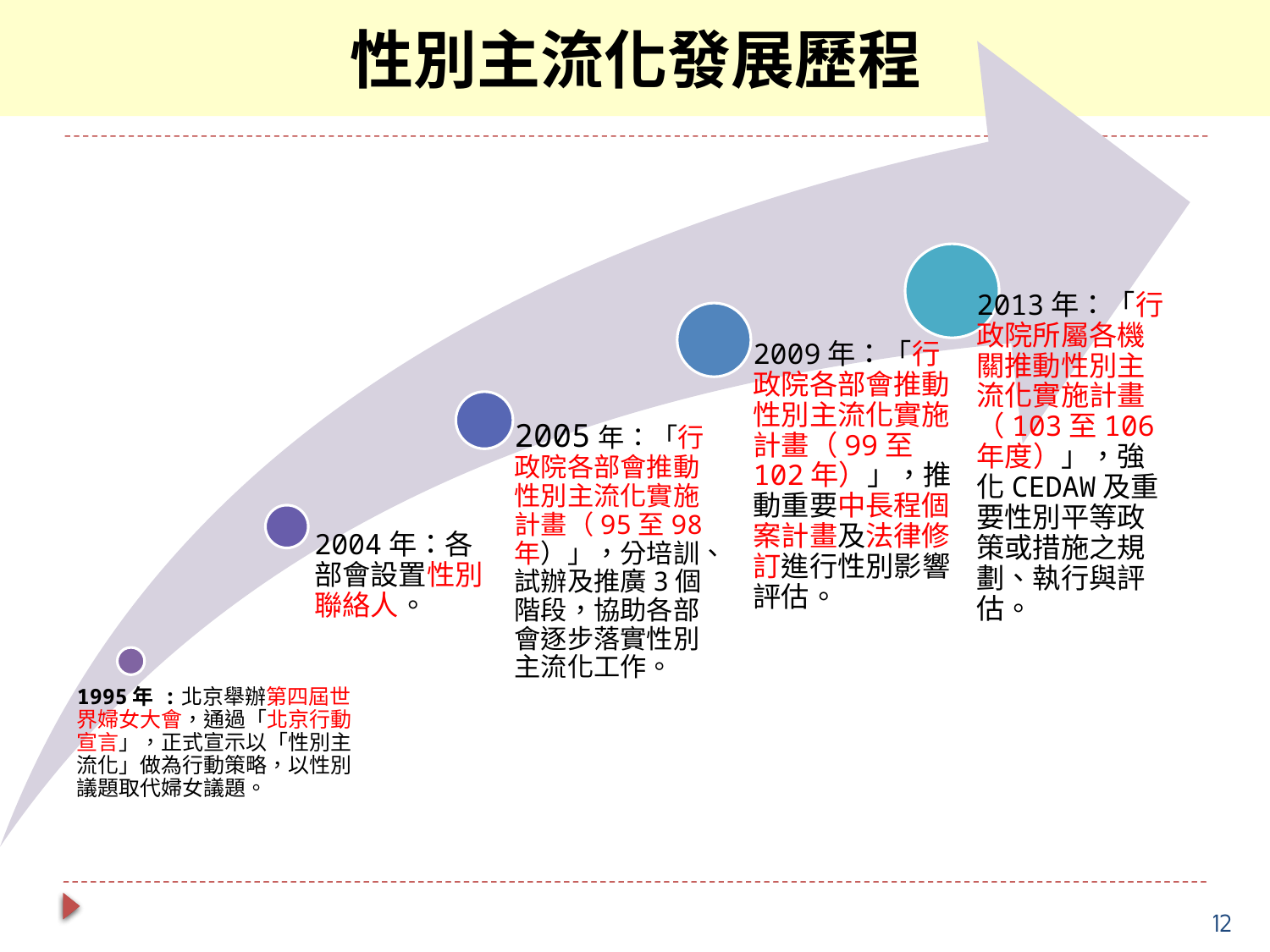

性別主流化發展歷程
1995年 :北京舉辦第四屆世界婦女大會，通過「北京行動宣言」，正式宣示以「性別主流化」做為行動策略，以性別議題取代婦女議題。
2004年：各部會設置性別聯絡人。
2005年：「行政院各部會推動性別主流化實施計畫（95至98年）」，分培訓、試辦及推廣3個階段，協助各部會逐步落實性別主流化工作。
2009年：「行政院各部會推動性別主流化實施計畫（99至102年）」，推動重要中長程個案計畫及法律修訂進行性別影響評估。
2013年：「行政院所屬各機關推動性別主流化實施計畫（103至106年度）」，強化CEDAW及重要性別平等政策或措施之規劃、執行與評估。
12